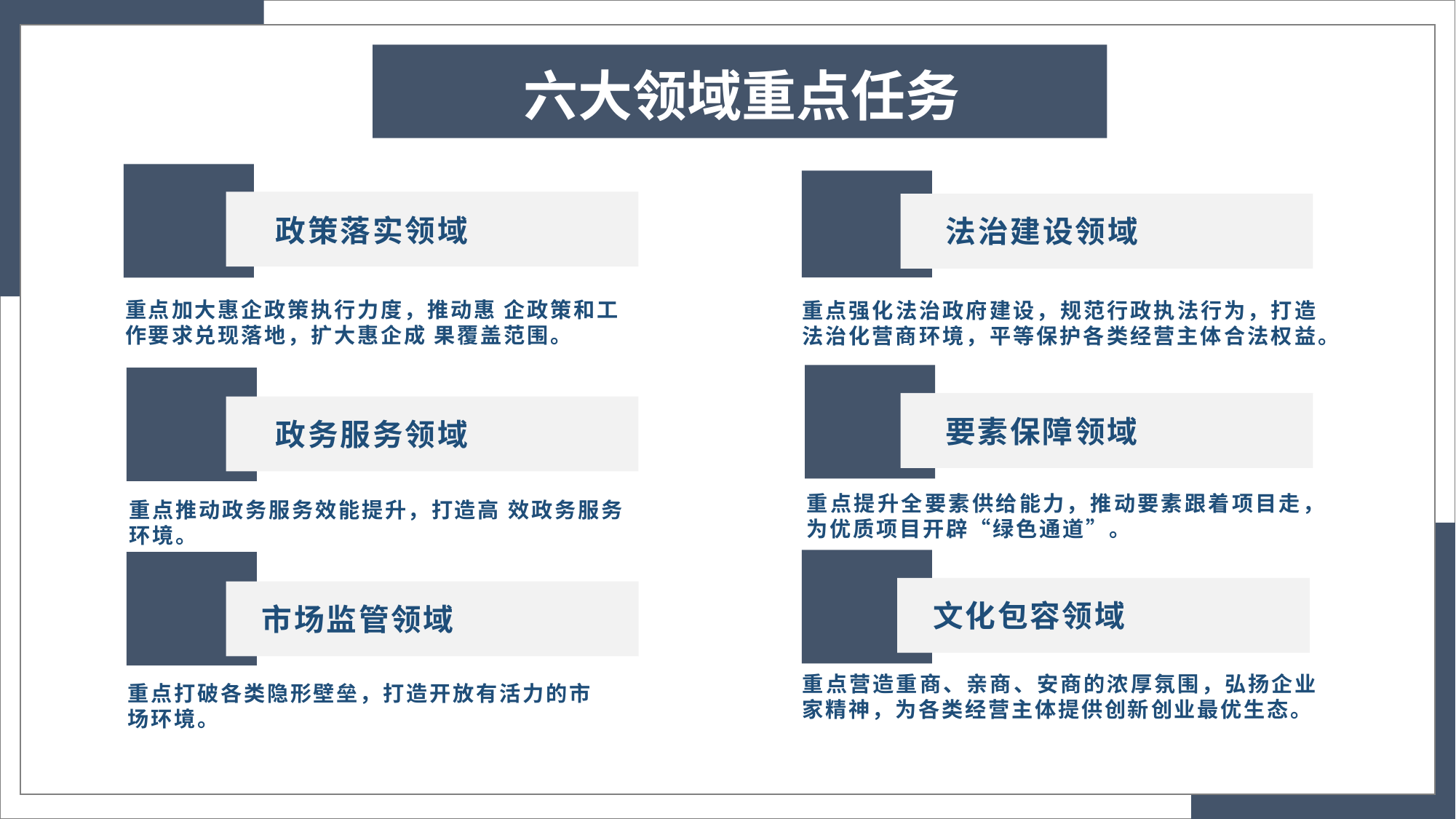

六大领域重点任务

政策落实领域
法治建设领域
重点加大惠企政策执行力度，推动惠 企政策和工作要求兑现落地，扩大惠企成 果覆盖范围。
重点强化法治政府建设，规范行政执法行为，打造法治化营商环境，平等保护各类经营主体合法权益。

   要素保障领域

政务服务领域
重点提升全要素供给能力，推动要素跟着项目走，为优质项目开辟“绿色通道”。

重点推动政务服务效能提升，打造高 效政务服务环境。

  文化包容领域
  市场监管领域

重点营造重商、亲商、安商的浓厚氛围，弘扬企业家精神，为各类经营主体提供创新创业最优生态。
重点打破各类隐形壁垒，打造开放有活力的市场环境。